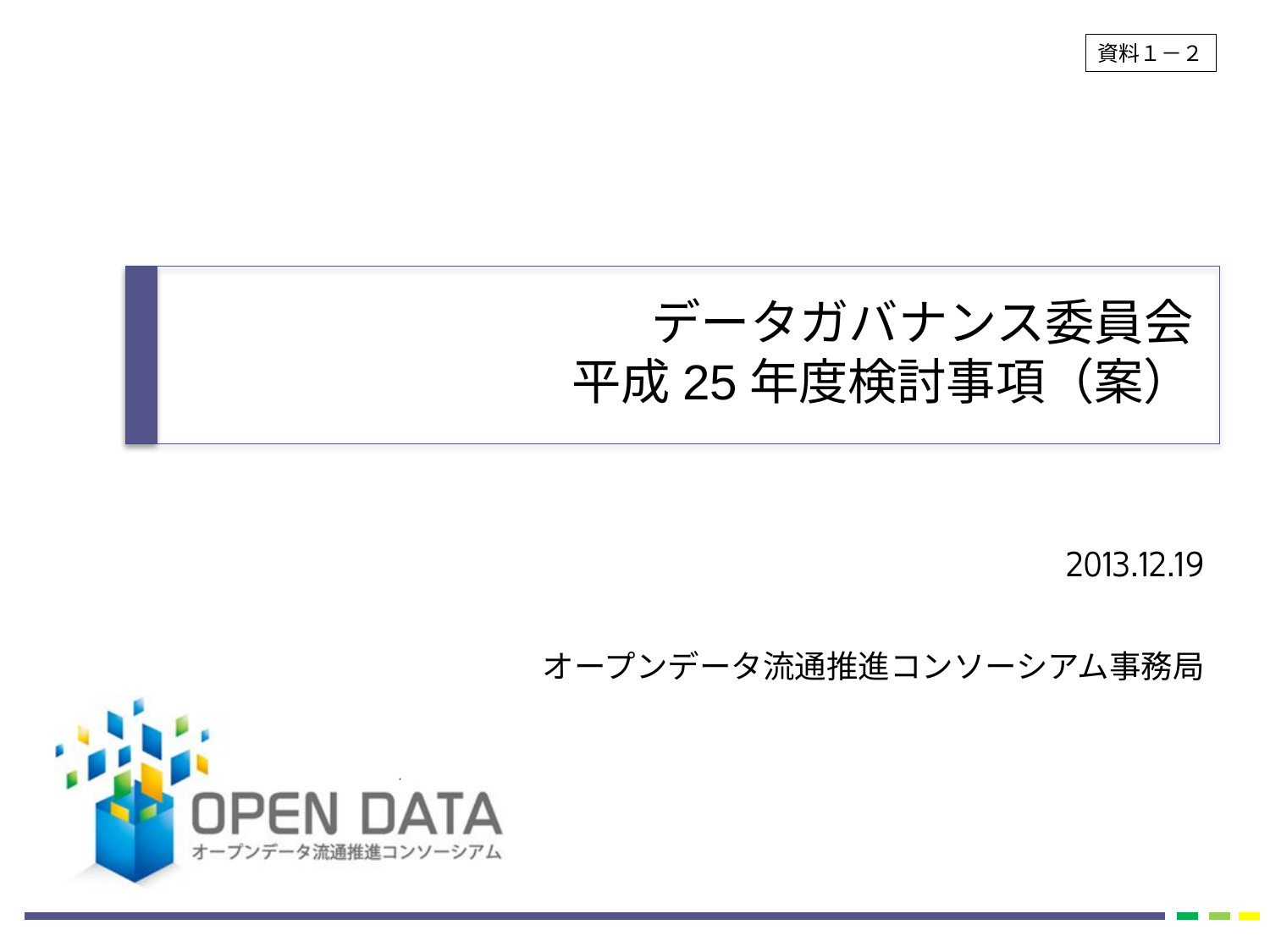

資料１－２
データガバナンス委員会
平成25年度検討事項（案）
2013.12.19

オープンデータ流通推進コンソーシアム事務局